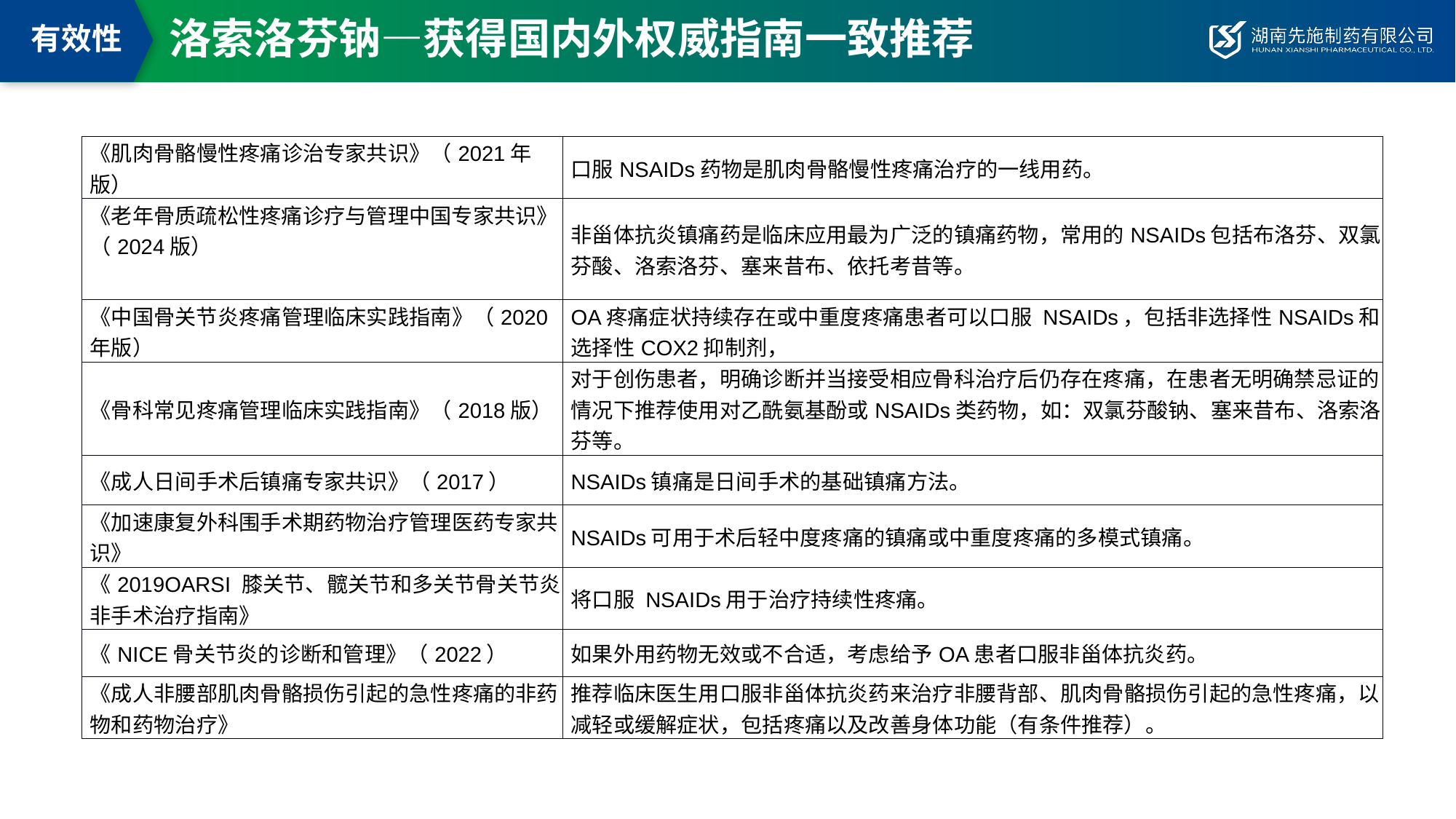

# 洛索洛芬钠—获得国内外权威指南一致推荐
有效性
| 《肌肉骨骼慢性疼痛诊治专家共识》（2021年版） | 口服NSAIDs药物是肌肉骨骼慢性疼痛治疗的一线用药。 |
| --- | --- |
| 《老年骨质疏松性疼痛诊疗与管理中国专家共识》（2024版） | 非甾体抗炎镇痛药是临床应用最为广泛的镇痛药物，常用的NSAIDs包括布洛芬、双氯芬酸、洛索洛芬、塞来昔布、依托考昔等。 |
| 《中国骨关节炎疼痛管理临床实践指南》（2020年版） | OA疼痛症状持续存在或中重度疼痛患者可以口服 NSAIDs，包括非选择性NSAIDs和选择性COX2抑制剂， |
| 《骨科常见疼痛管理临床实践指南》（2018版） | 对于创伤患者，明确诊断并当接受相应骨科治疗后仍存在疼痛，在患者无明确禁忌证的情况下推荐使用对乙酰氨基酚或NSAIDs类药物，如：双氯芬酸钠、塞来昔布、洛索洛芬等。 |
| 《成人日间手术后镇痛专家共识》（2017） | NSAIDs镇痛是日间手术的基础镇痛方法。 |
| 《加速康复外科围手术期药物治疗管理医药专家共识》 | NSAIDs可用于术后轻中度疼痛的镇痛或中重度疼痛的多模式镇痛。 |
| 《2019OARSI 膝关节、髋关节和多关节骨关节炎非手术治疗指南》 | 将口服 NSAIDs用于治疗持续性疼痛。 |
| 《NICE骨关节炎的诊断和管理》（2022） | 如果外用药物无效或不合适，考虑给予OA患者口服非甾体抗炎药。 |
| 《成人非腰部肌肉骨骼损伤引起的急性疼痛的非药物和药物治疗》 | 推荐临床医生用口服非甾体抗炎药来治疗非腰背部、肌肉骨骼损伤引起的急性疼痛，以减轻或缓解症状，包括疼痛以及改善身体功能（有条件推荐）。 |